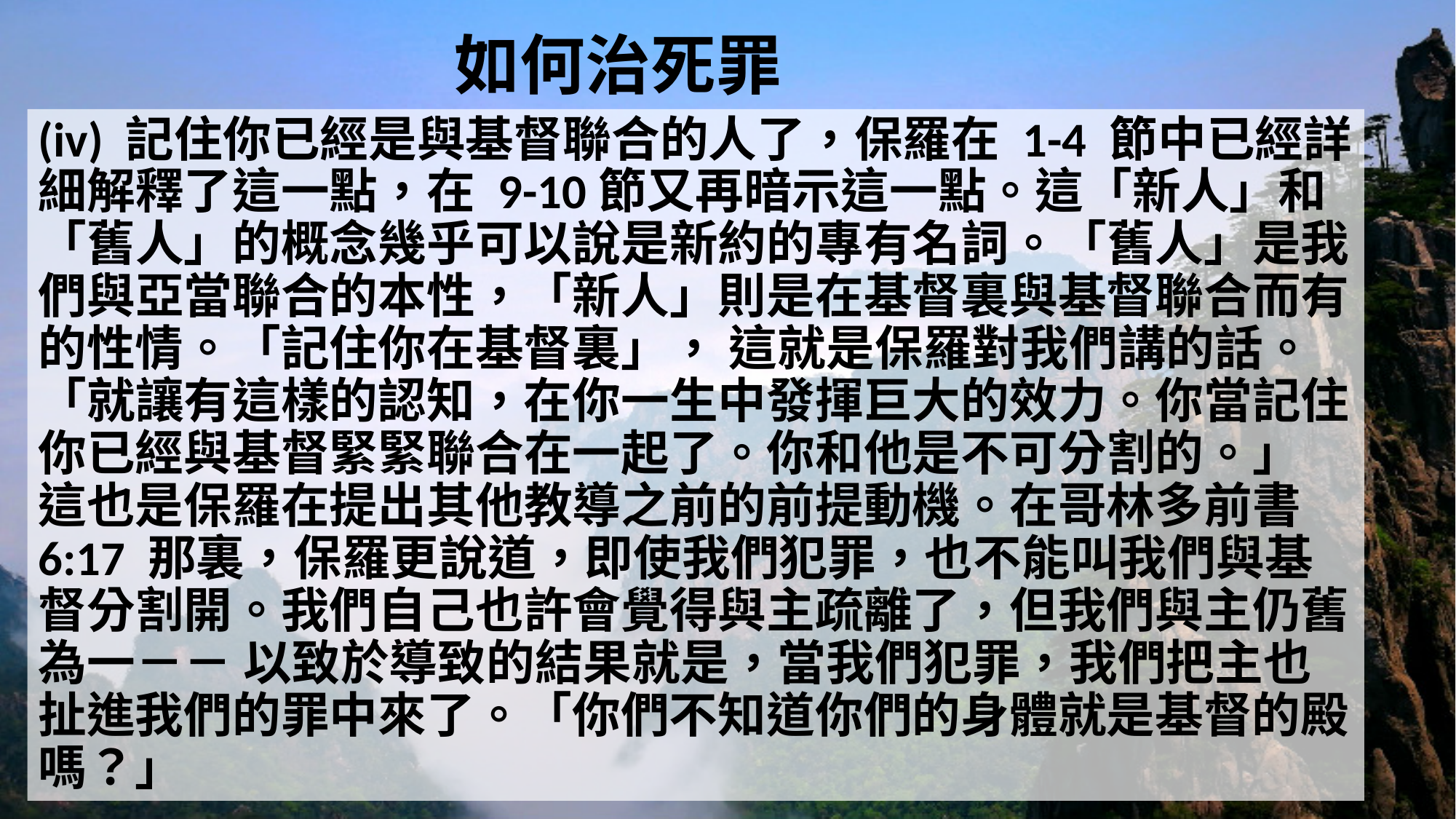

# 如何治死罪
(iv) 記住你已經是與基督聯合的人了，保羅在 1-4 節中已經詳細解釋了這一點，在 9-10節又再暗示這一點。這「新人」和「舊人」的概念幾乎可以說是新約的專有名詞。「舊人」是我們與亞當聯合的本性，「新人」則是在基督裏與基督聯合而有的性情。「記住你在基督裏」， 這就是保羅對我們講的話。「就讓有這樣的認知，在你一生中發揮巨大的效力。你當記住你已經與基督緊緊聯合在一起了。你和他是不可分割的。」 這也是保羅在提出其他教導之前的前提動機。在哥林多前書 6:17 那裏，保羅更說道，即使我們犯罪，也不能叫我們與基督分割開。我們自己也許會覺得與主疏離了，但我們與主仍舊為一－－ 以致於導致的結果就是，當我們犯罪，我們把主也扯進我們的罪中來了。「你們不知道你們的身體就是基督的殿嗎？」